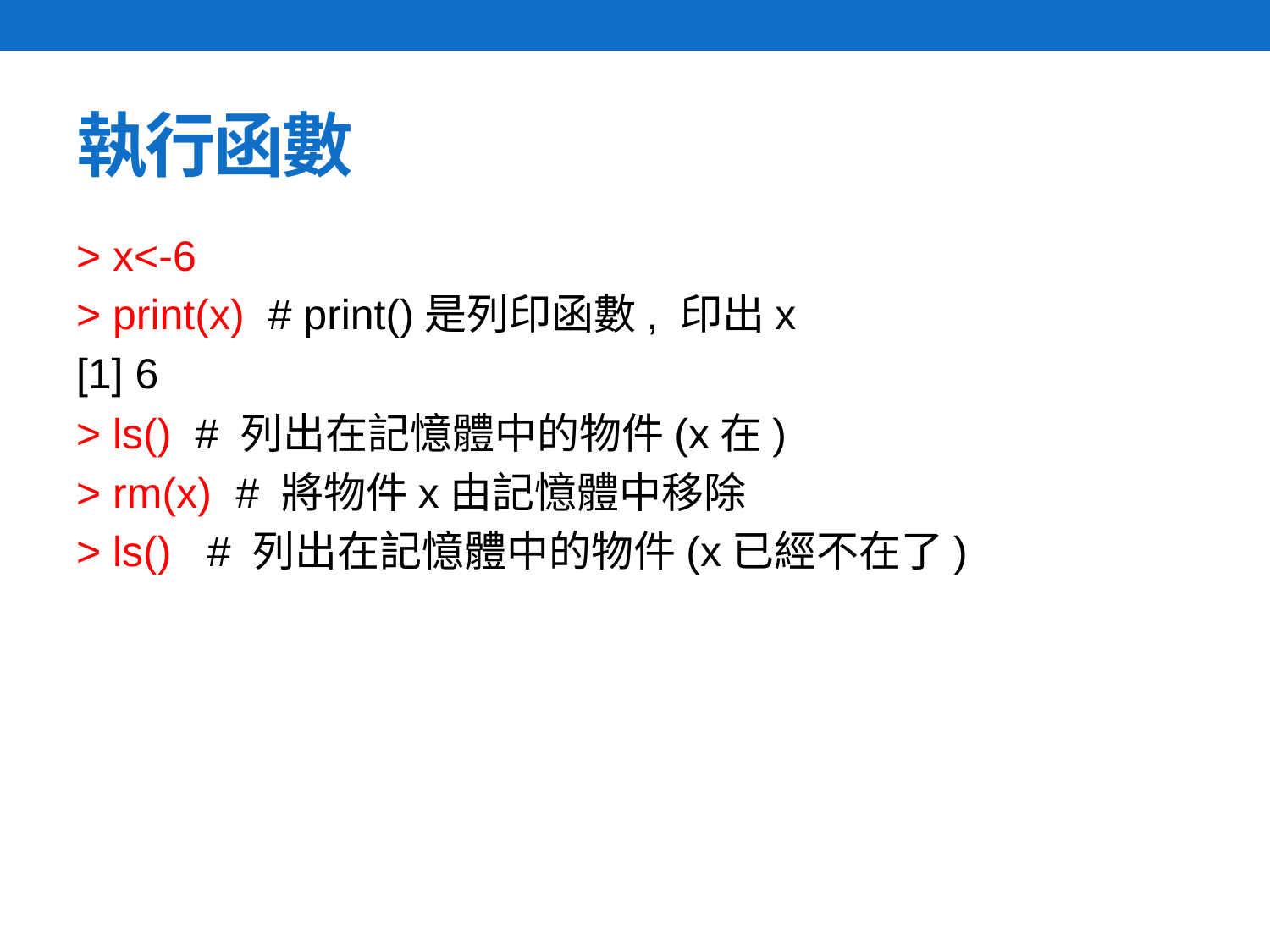

# 執行函數
> x<-6
> print(x)  # print()是列印函數, 印出x
[1] 6
> ls()  # 列出在記憶體中的物件(x在)
> rm(x)  # 將物件x由記憶體中移除
> ls()   # 列出在記憶體中的物件(x已經不在了)